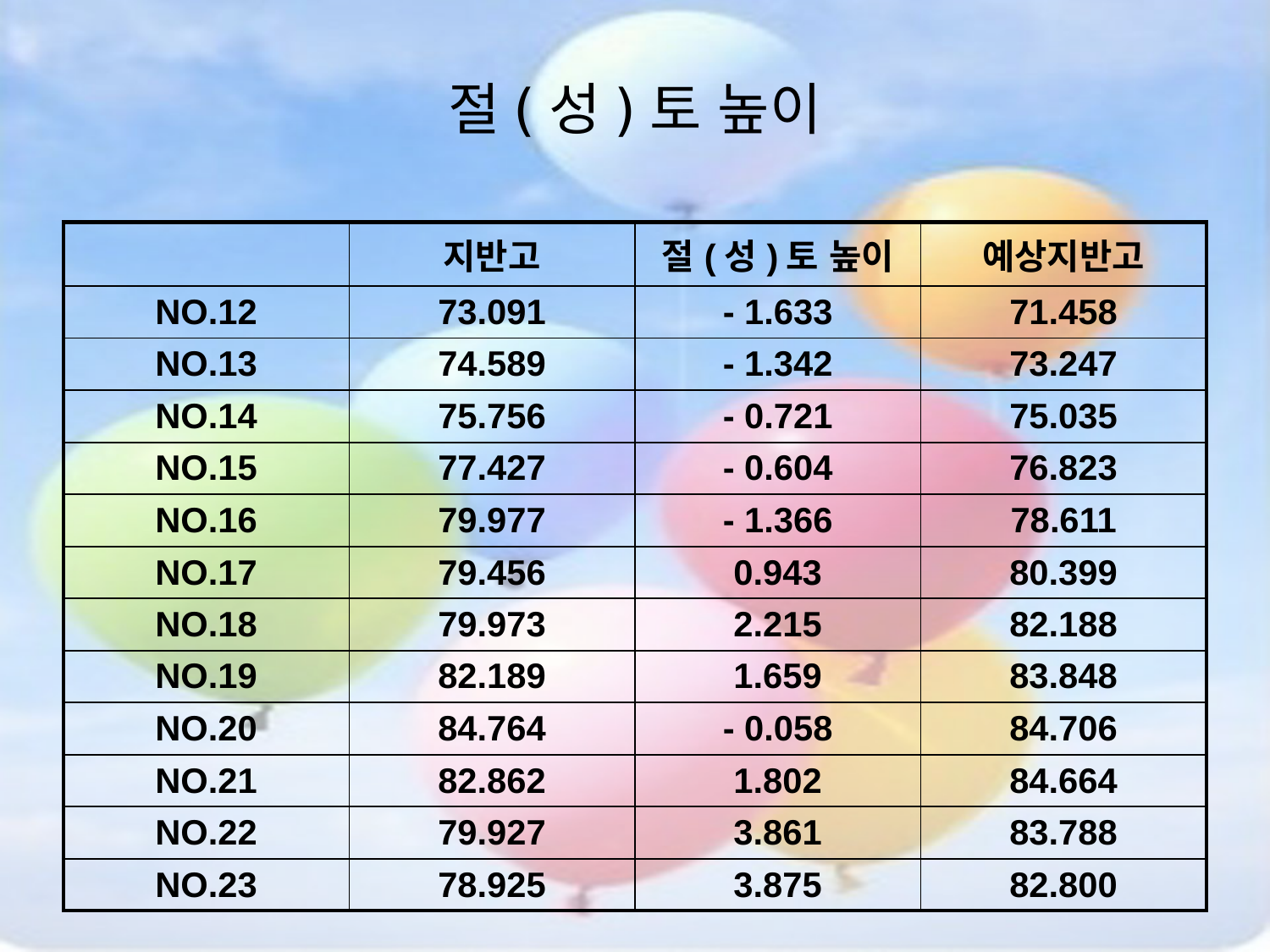

절(성)토 높이
|  | 지반고 | 절(성)토 높이 | 예상지반고 |
| --- | --- | --- | --- |
| NO.12 | 73.091 | - 1.633 | 71.458 |
| NO.13 | 74.589 | - 1.342 | 73.247 |
| NO.14 | 75.756 | - 0.721 | 75.035 |
| NO.15 | 77.427 | - 0.604 | 76.823 |
| NO.16 | 79.977 | - 1.366 | 78.611 |
| NO.17 | 79.456 | 0.943 | 80.399 |
| NO.18 | 79.973 | 2.215 | 82.188 |
| NO.19 | 82.189 | 1.659 | 83.848 |
| NO.20 | 84.764 | - 0.058 | 84.706 |
| NO.21 | 82.862 | 1.802 | 84.664 |
| NO.22 | 79.927 | 3.861 | 83.788 |
| NO.23 | 78.925 | 3.875 | 82.800 |